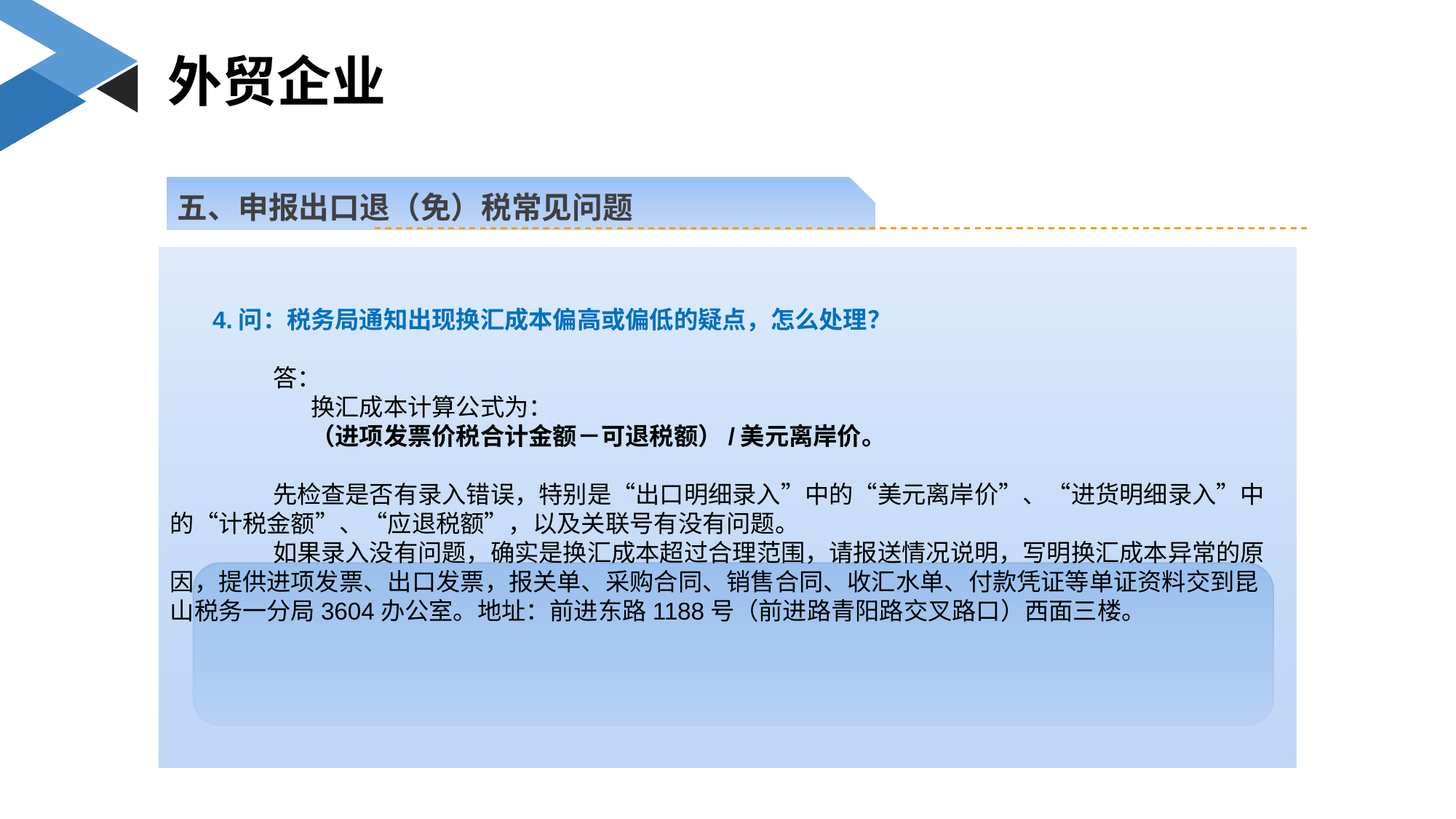

外贸企业

五、申报出口退（免）税常见问题

4.问：税务局通知出现换汇成本偏高或偏低的疑点，怎么处理？

          答：
                 换汇成本计算公式为：
                 （进项发票价税合计金额－可退税额）/美元离岸价。

          先检查是否有录入错误，特别是“出口明细录入”中的“美元离岸价”、“进货明细录入”中的“计税金额”、“应退税额”，以及关联号有没有问题。
          如果录入没有问题，确实是换汇成本超过合理范围，请报送情况说明，写明换汇成本异常的原因，提供进项发票、出口发票，报关单、采购合同、销售合同、收汇水单、付款凭证等单证资料交到昆山税务一分局3604办公室。地址：前进东路1188号（前进路青阳路交叉路口）西面三楼。